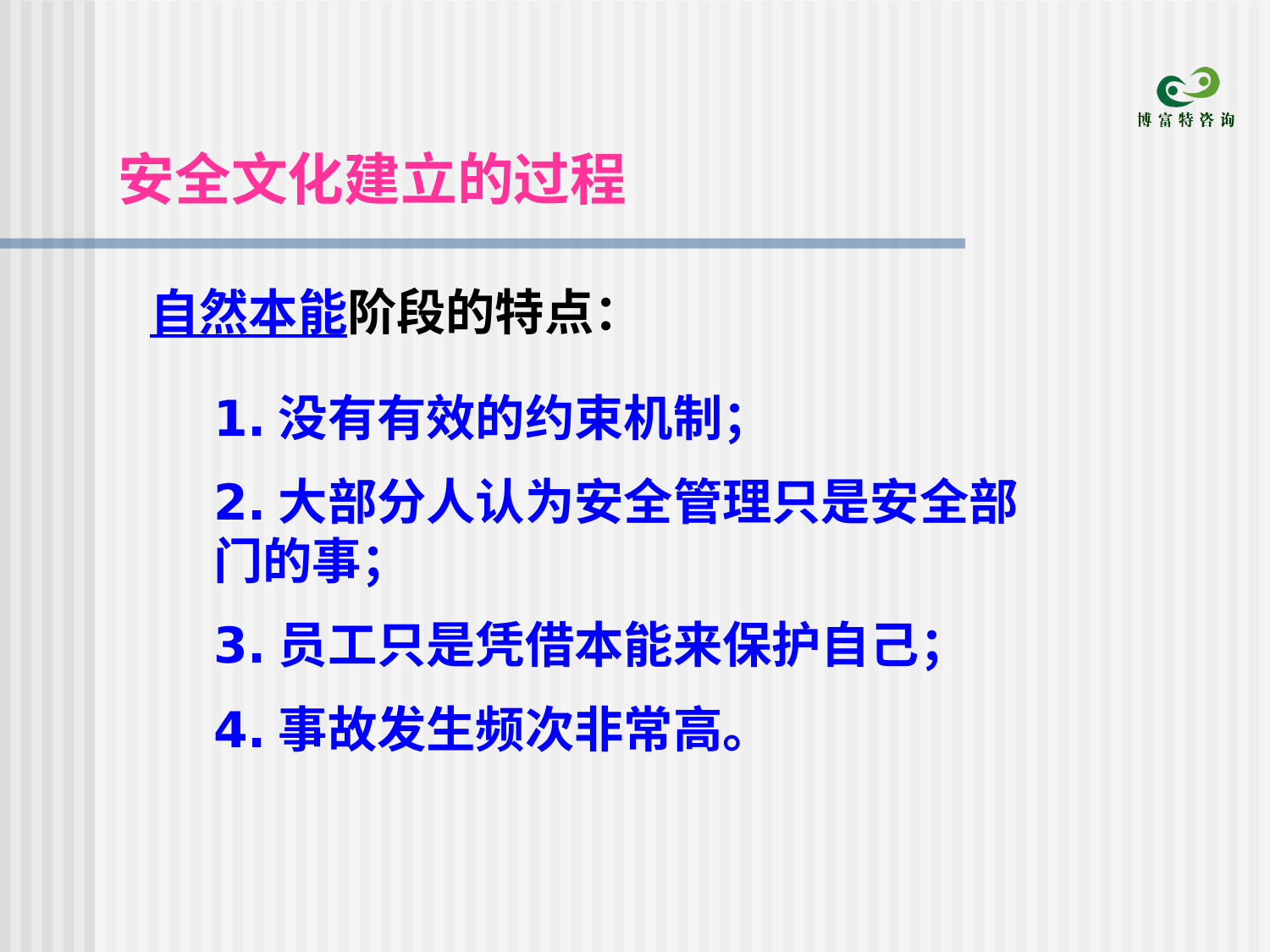

安全文化建立的过程
自然本能阶段的特点：
1.没有有效的约束机制；
2.大部分人认为安全管理只是安全部门的事；
3.员工只是凭借本能来保护自己；
4.事故发生频次非常高。